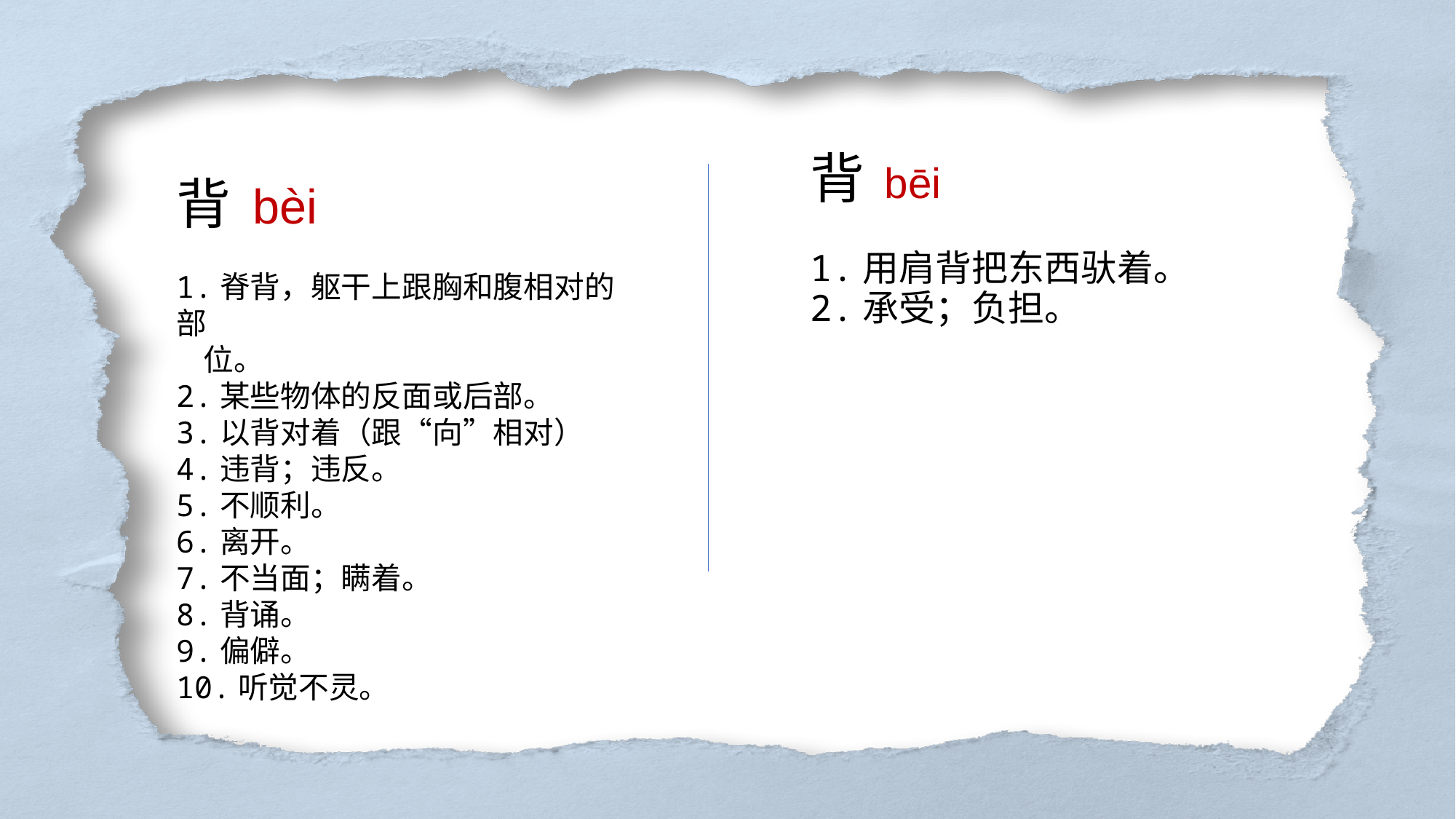

背 bèi

1.脊背，躯干上跟胸和腹相对的部
   位。
2.某些物体的反面或后部。
3.以背对着（跟“向”相对）
4.违背；违反。
5.不顺利。
6.离开。
7.不当面；瞒着。
8.背诵。
9.偏僻。
10.听觉不灵。

背 bēi

1.用肩背把东西驮着。
2.承受；负担。